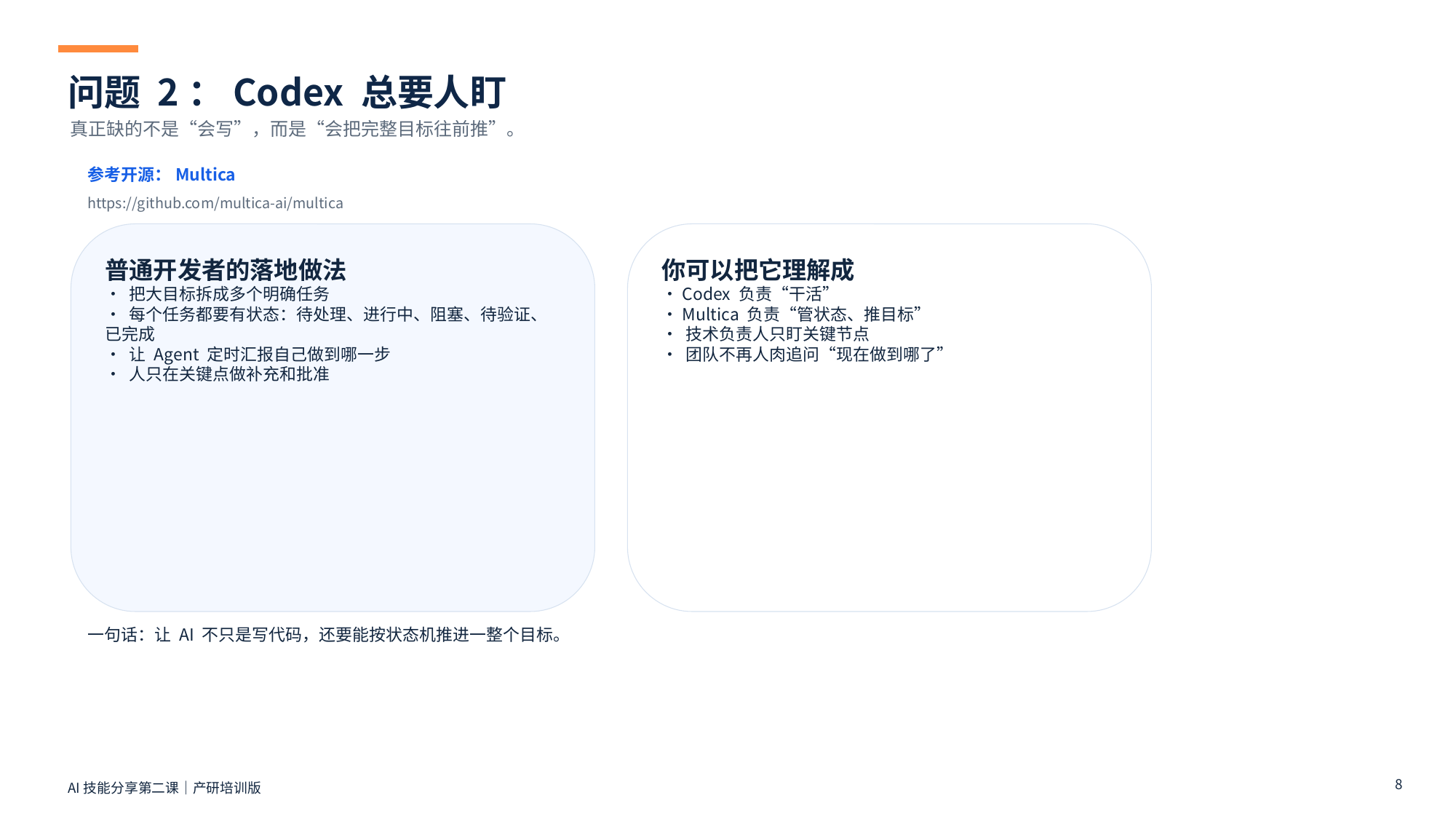

问题 2：Codex 总要人盯
真正缺的不是“会写”，而是“会把完整目标往前推”。
参考开源：Multica
https://github.com/multica-ai/multica
普通开发者的落地做法
• 把大目标拆成多个明确任务
• 每个任务都要有状态：待处理、进行中、阻塞、待验证、已完成
• 让 Agent 定时汇报自己做到哪一步
• 人只在关键点做补充和批准
你可以把它理解成
• Codex 负责“干活”
• Multica 负责“管状态、推目标”
• 技术负责人只盯关键节点
• 团队不再人肉追问“现在做到哪了”
一句话：让 AI 不只是写代码，还要能按状态机推进一整个目标。
8
AI技能分享第二课｜产研培训版